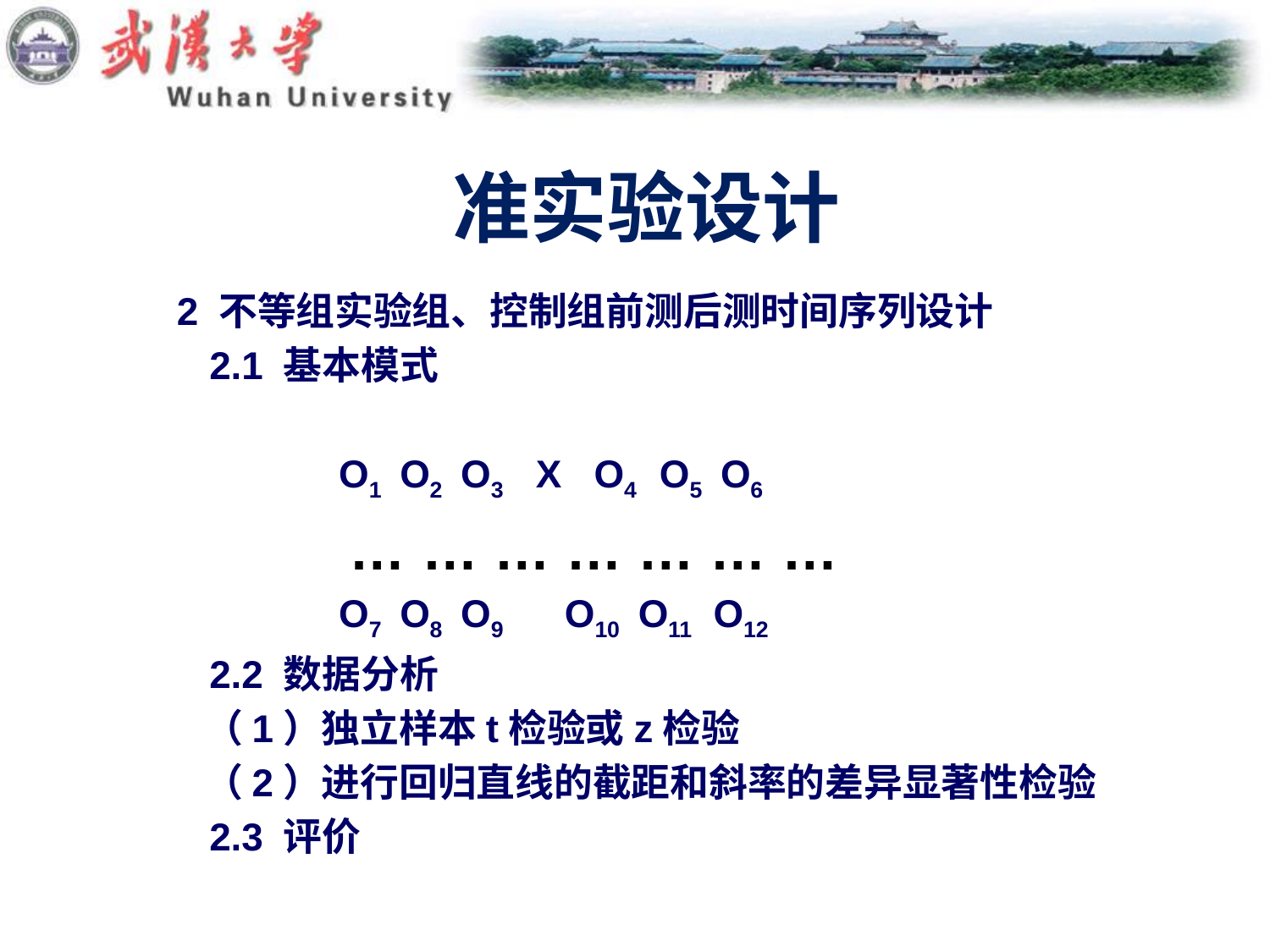

# 准实验设计
2 不等组实验组、控制组前测后测时间序列设计
   2.1 基本模式

               O1   O2   O3   X   O4   O5   O6
                … … … … … … …
               O7   O8   O9          O10   O11  O12
   2.2 数据分析
  （1）独立样本t检验或z检验
  （2）进行回归直线的截距和斜率的差异显著性检验
   2.3 评价